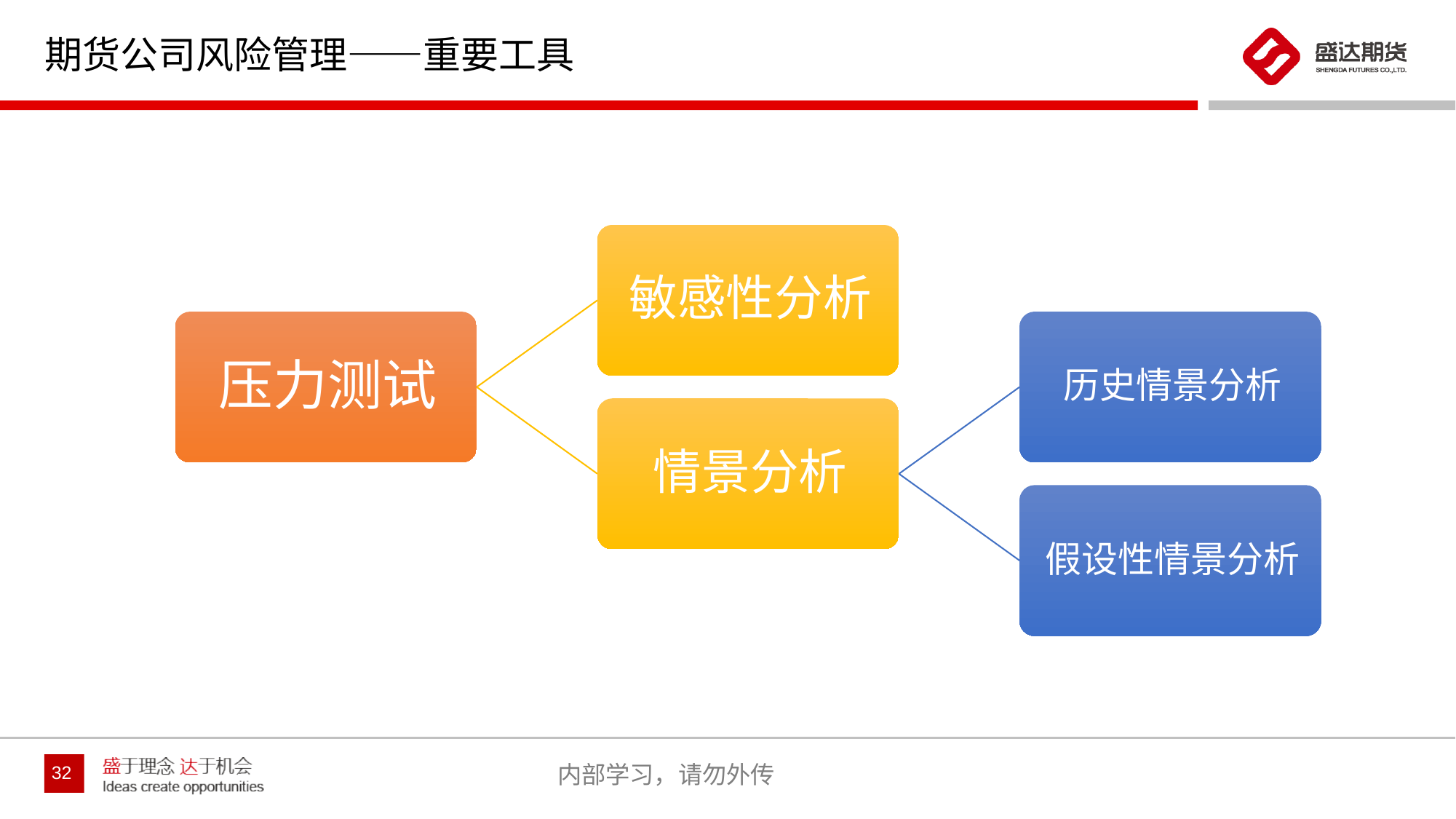

# 期货公司风险管理——重要工具
压力测试

敏感性分析

情景分析

历史情景分析

假设性情景分析